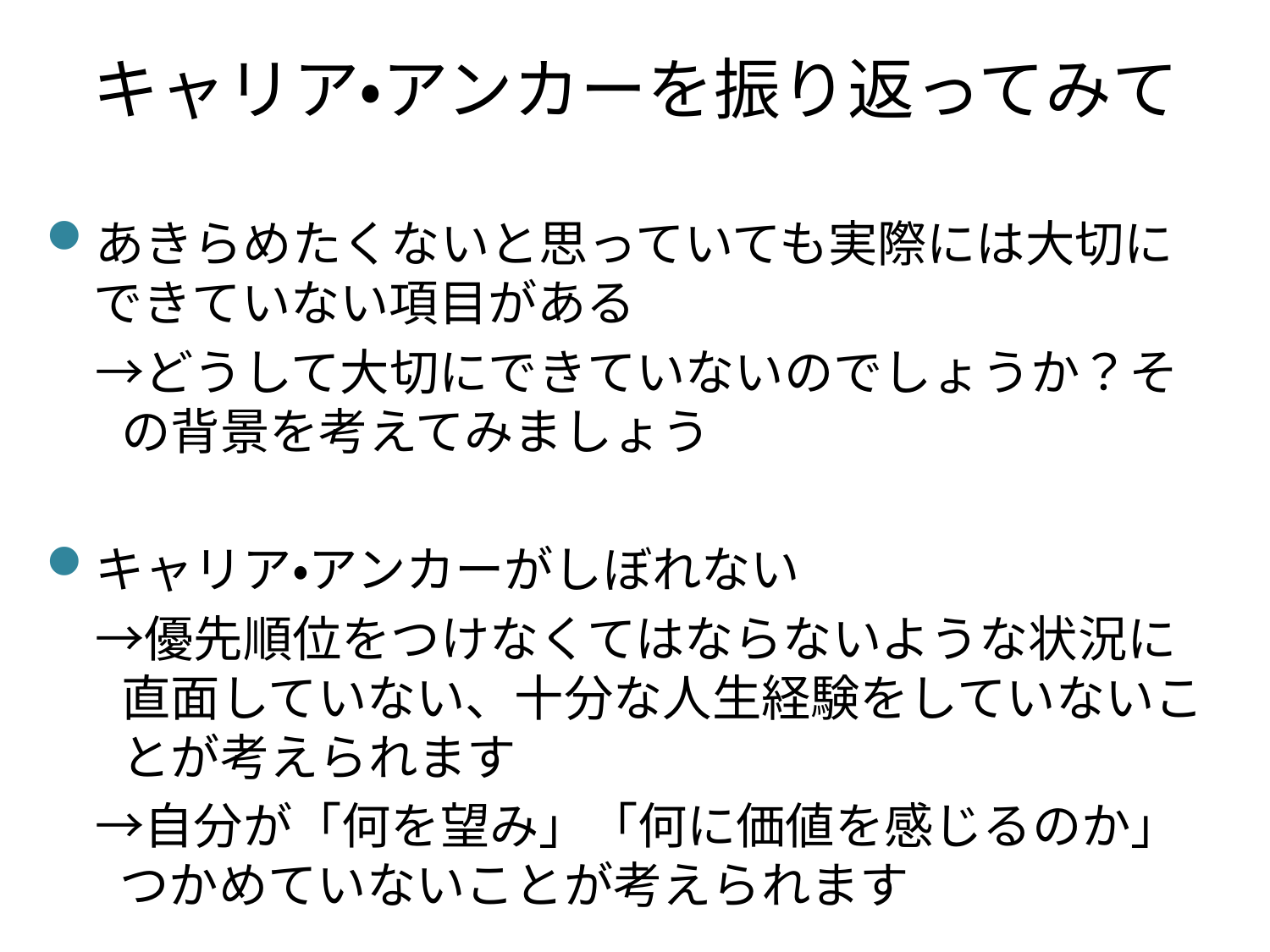

# キャリア・アンカーを振り返ってみて
あきらめたくないと思っていても実際には大切にできていない項目がある
　→どうして大切にできていないのでしょうか？その背景を考えてみましょう

キャリア・アンカーがしぼれない
　→優先順位をつけなくてはならないような状況に直面していない、十分な人生経験をしていないことが考えられます
　→自分が「何を望み」「何に価値を感じるのか」つかめていないことが考えられます